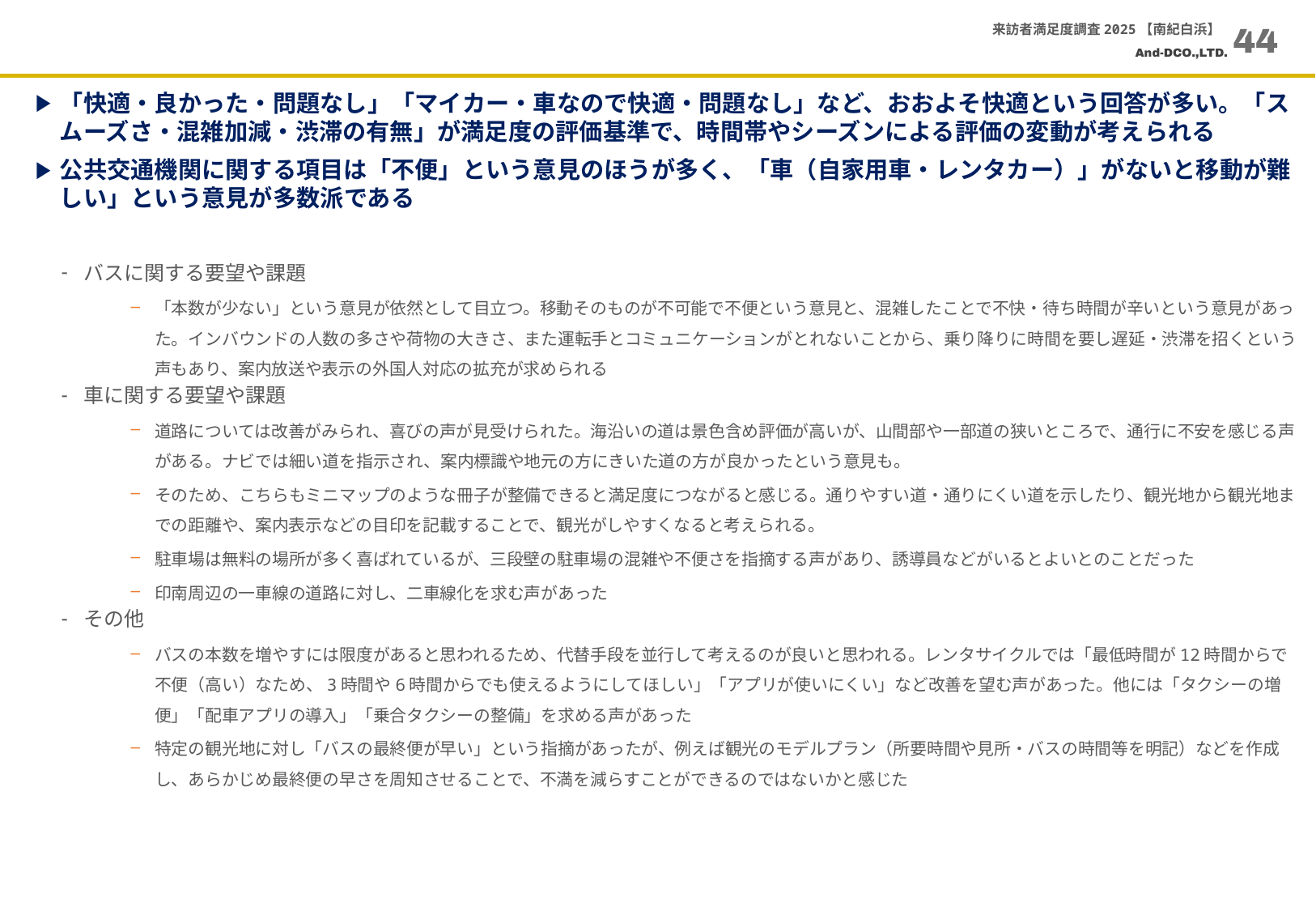

#
44
来訪者満足度調査2025【南紀白浜】
「快適・良かった・問題なし」「マイカー・車なので快適・問題なし」など、おおよそ快適という回答が多い。「スムーズさ・混雑加減・渋滞の有無」が満足度の評価基準で、時間帯やシーズンによる評価の変動が考えられる
公共交通機関に関する項目は「不便」という意見のほうが多く、「車（自家用車・レンタカー）」がないと移動が難しい」という意見が多数派である

バスに関する要望や課題
「本数が少ない」という意見が依然として目立つ。移動そのものが不可能で不便という意見と、混雑したことで不快・待ち時間が辛いという意見があった。インバウンドの人数の多さや荷物の大きさ、また運転手とコミュニケーションがとれないことから、乗り降りに時間を要し遅延・渋滞を招くという声もあり、案内放送や表示の外国人対応の拡充が求められる
車に関する要望や課題
道路については改善がみられ、喜びの声が見受けられた。海沿いの道は景色含め評価が高いが、山間部や一部道の狭いところで、通行に不安を感じる声がある。ナビでは細い道を指示され、案内標識や地元の方にきいた道の方が良かったという意見も。
そのため、こちらもミニマップのような冊子が整備できると満足度につながると感じる。通りやすい道・通りにくい道を示したり、観光地から観光地までの距離や、案内表示などの目印を記載することで、観光がしやすくなると考えられる。
駐車場は無料の場所が多く喜ばれているが、三段壁の駐車場の混雑や不便さを指摘する声があり、誘導員などがいるとよいとのことだった
印南周辺の一車線の道路に対し、二車線化を求む声があった
その他
バスの本数を増やすには限度があると思われるため、代替手段を並行して考えるのが良いと思われる。レンタサイクルでは「最低時間が12時間からで不便（高い）なため、3時間や6時間からでも使えるようにしてほしい」「アプリが使いにくい」など改善を望む声があった。他には「タクシーの増便」「配車アプリの導入」「乗合タクシーの整備」を求める声があった
特定の観光地に対し「バスの最終便が早い」という指摘があったが、例えば観光のモデルプラン（所要時間や見所・バスの時間等を明記）などを作成し、あらかじめ最終便の早さを周知させることで、不満を減らすことができるのではないかと感じた